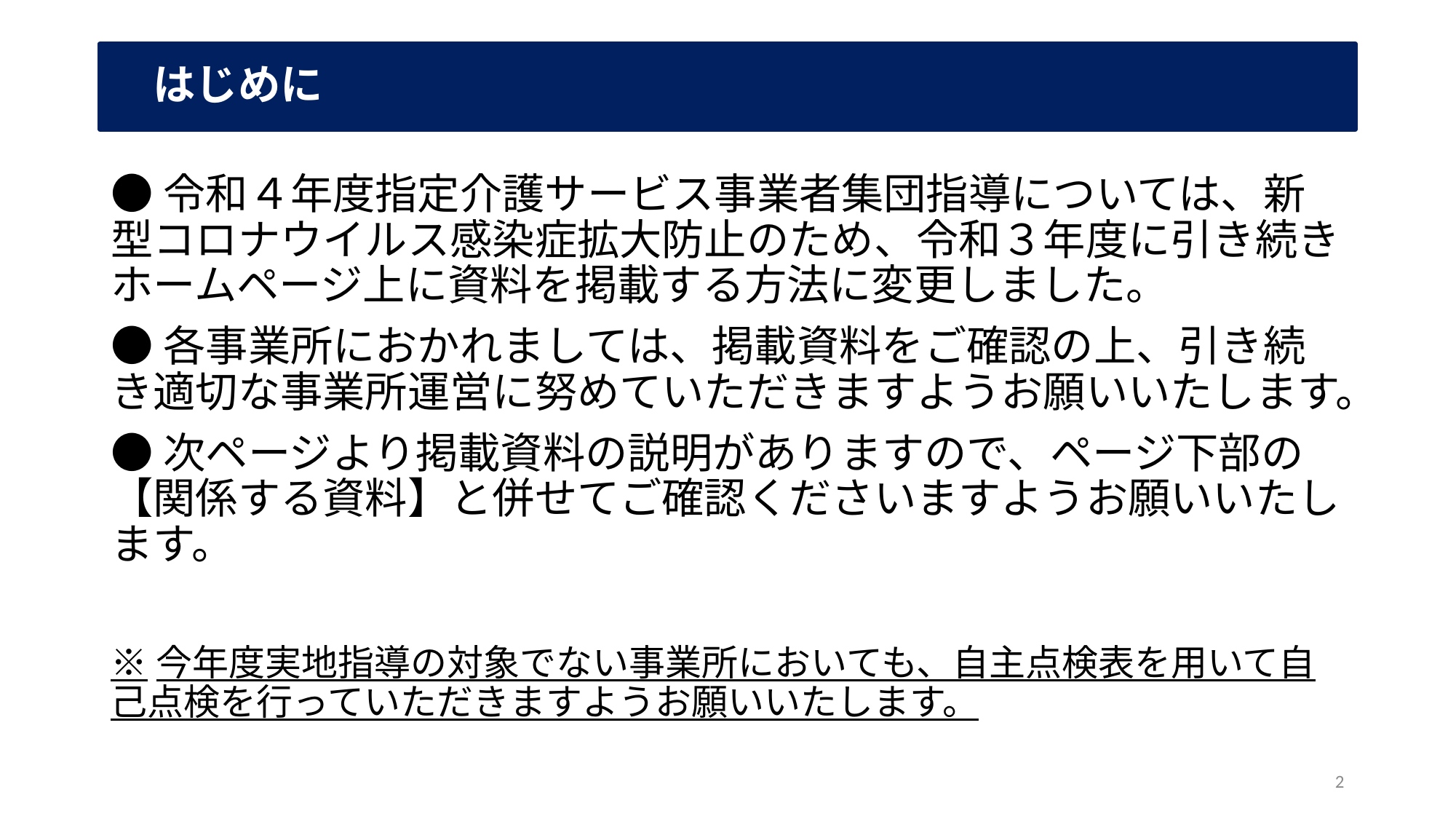

# はじめに
●令和４年度指定介護サービス事業者集団指導については、新型コロナウイルス感染症拡大防止のため、令和３年度に引き続きホームページ上に資料を掲載する方法に変更しました。
●各事業所におかれましては、掲載資料をご確認の上、引き続き適切な事業所運営に努めていただきますようお願いいたします。
●次ページより掲載資料の説明がありますので、ページ下部の【関係する資料】と併せてご確認くださいますようお願いいたします。

※今年度実地指導の対象でない事業所においても、自主点検表を用いて自己点検を行っていただきますようお願いいたします。
2